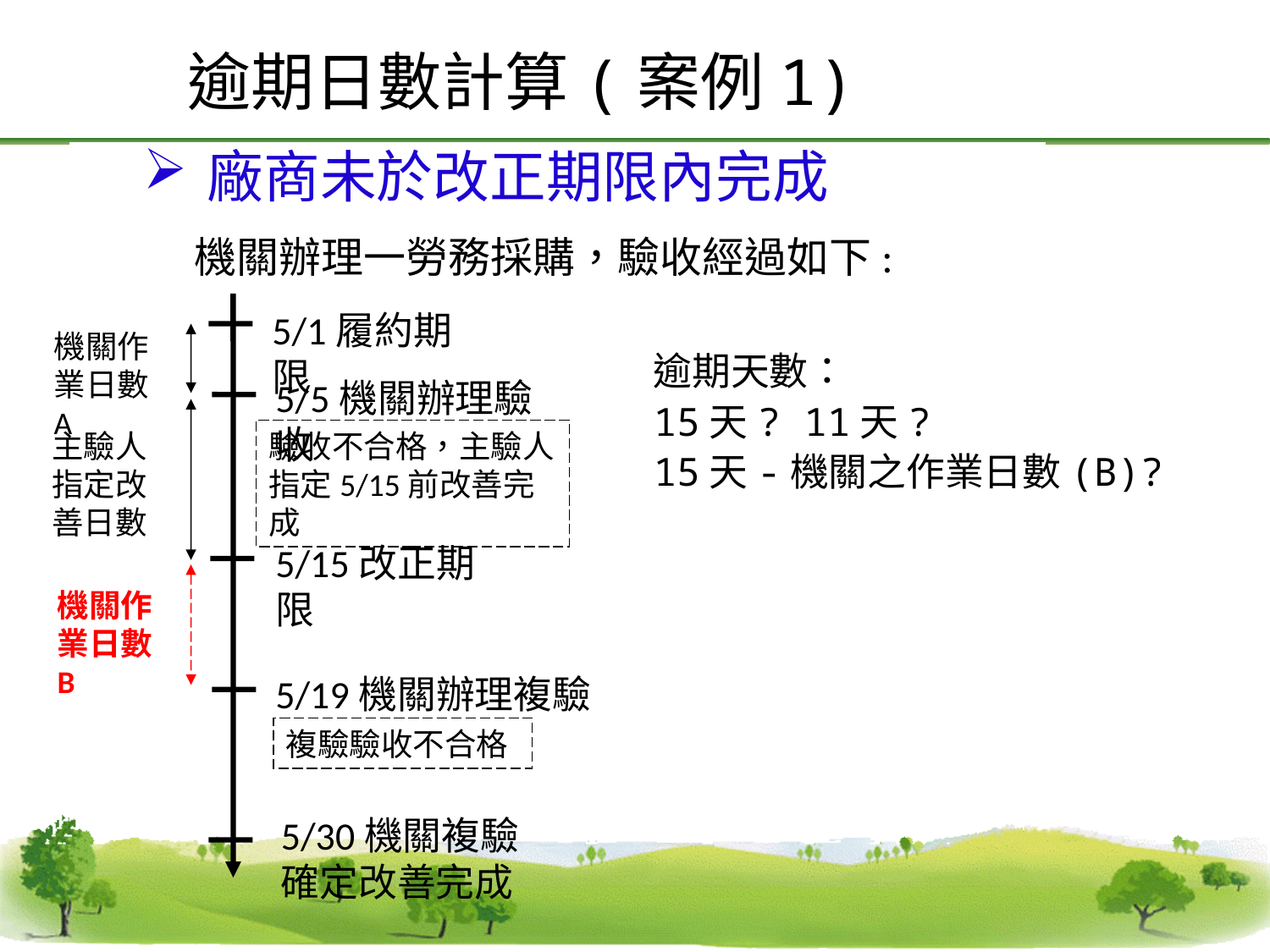

逾期日數計算(案例1)
廠商未於改正期限內完成
機關辦理一勞務採購，驗收經過如下:

5/1履約期限
機關作業日數A

逾期天數：
15天? 11天?
15天-機關之作業日數(B)?
5/5機關辦理驗收

主驗人指定改善日數
驗收不合格，主驗人指定5/15前改善完成
5/15改正期限

機關作業日數B
5/19機關辦理複驗

複驗驗收不合格
5/30機關複驗確定改善完成